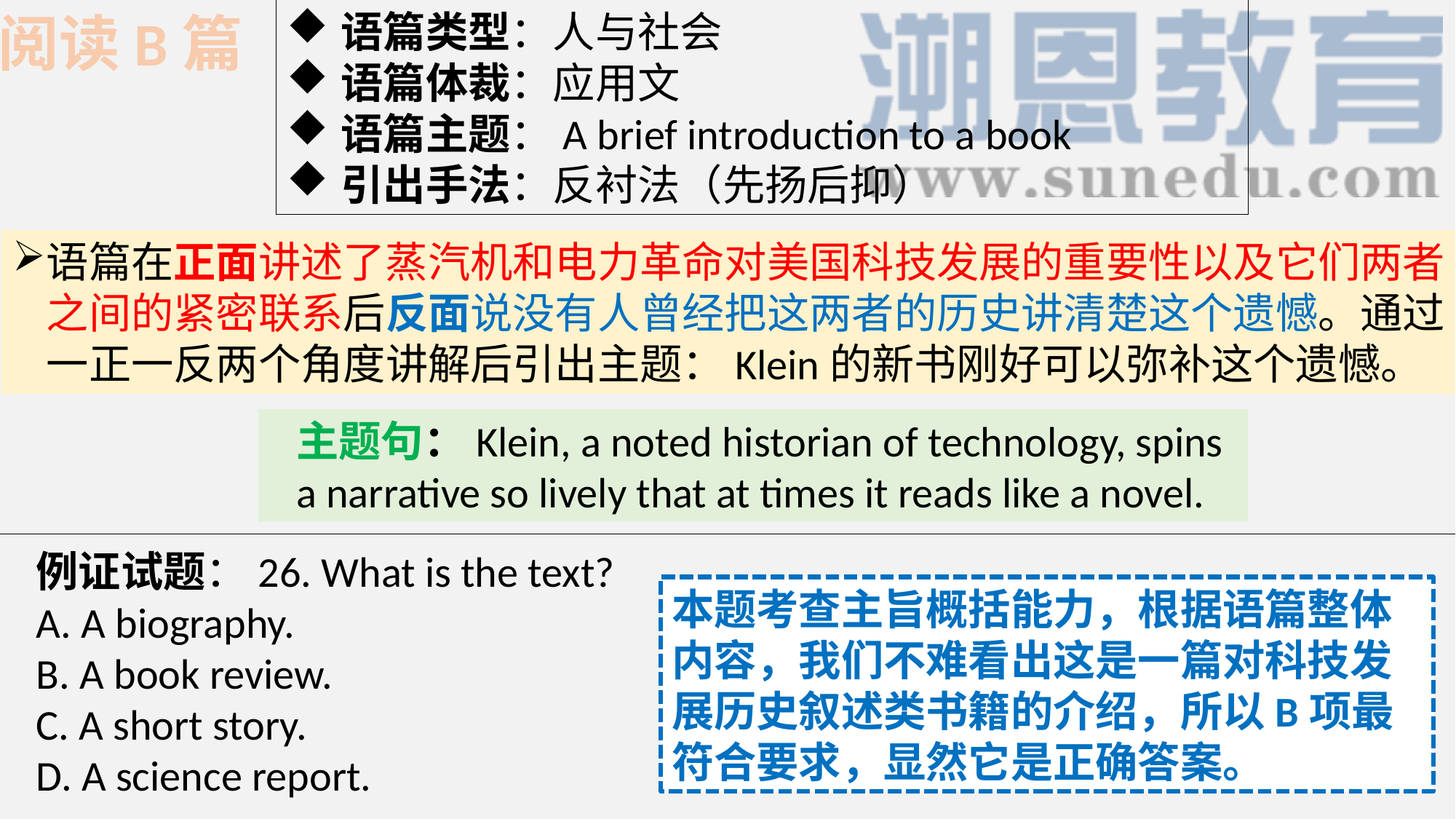

阅读B篇
语篇类型：人与社会
语篇体裁：应用文
语篇主题：A brief introduction to a book
引出手法：反衬法（先扬后抑）
语篇在正面讲述了蒸汽机和电力革命对美国科技发展的重要性以及它们两者之间的紧密联系后反面说没有人曾经把这两者的历史讲清楚这个遗憾。通过一正一反两个角度讲解后引出主题：Klein的新书刚好可以弥补这个遗憾。
主题句：Klein, a noted historian of technology, spins a narrative so lively that at times it reads like a novel.
例证试题：26. What is the text?
A. A biography.
B. A book review.
C. A short story.
D. A science report.
本题考查主旨概括能力，根据语篇整体内容，我们不难看出这是一篇对科技发展历史叙述类书籍的介绍，所以B项最符合要求，显然它是正确答案。